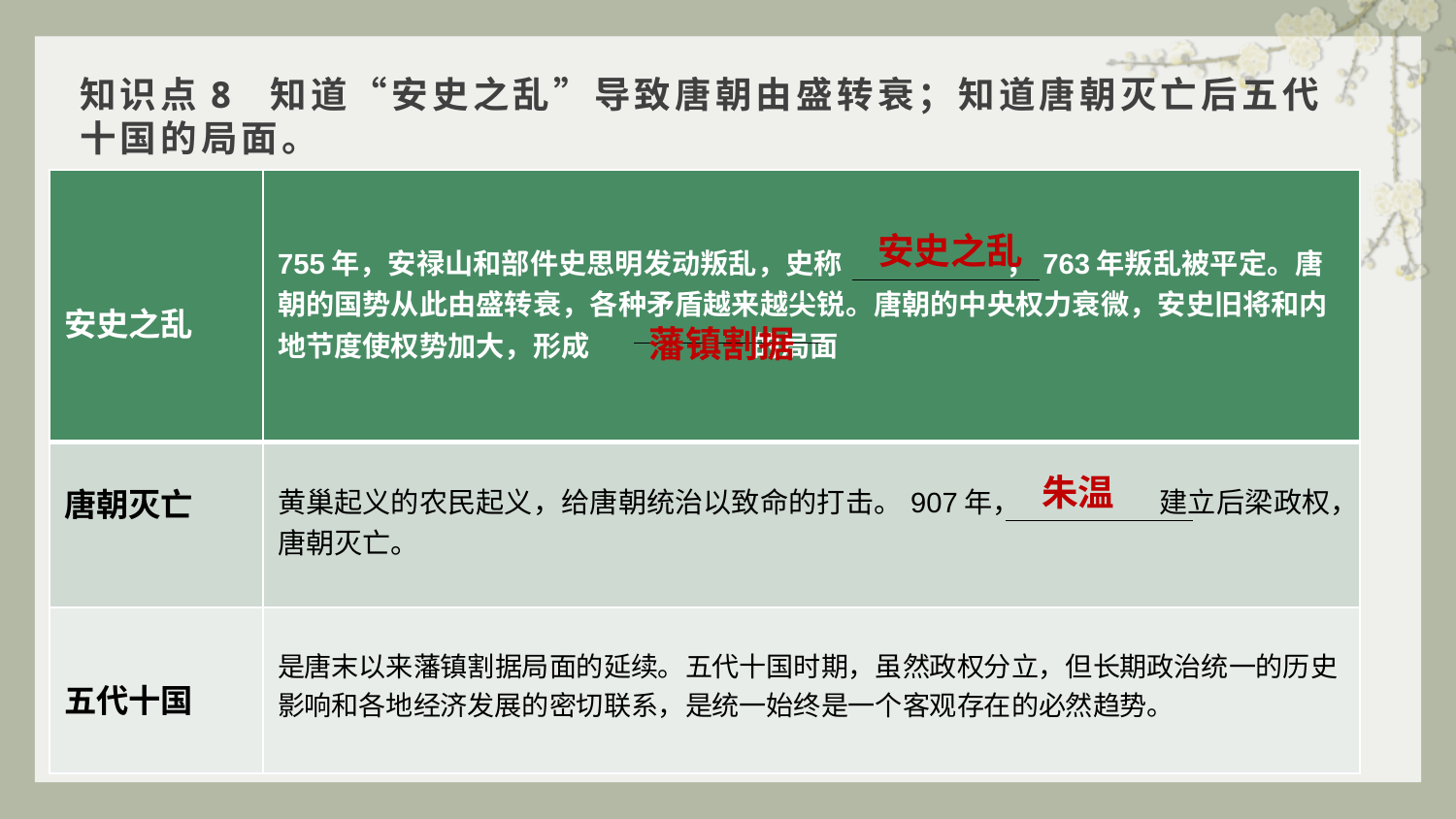

# 知识点8 知道“安史之乱”导致唐朝由盛转衰；知道唐朝灭亡后五代十国的局面。
| 安史之乱 | 755年，安禄山和部件史思明发动叛乱，史称 ，763年叛乱被平定。唐朝的国势从此由盛转衰，各种矛盾越来越尖锐。唐朝的中央权力衰微，安史旧将和内地节度使权势加大，形成 的局面 |
| --- | --- |
| 唐朝灭亡 | 黄巢起义的农民起义，给唐朝统治以致命的打击。907年， 建立后梁政权，唐朝灭亡。 |
| 五代十国 | 是唐末以来藩镇割据局面的延续。五代十国时期，虽然政权分立，但长期政治统一的历史影响和各地经济发展的密切联系，是统一始终是一个客观存在的必然趋势。 |
安史之乱
藩镇割据
朱温